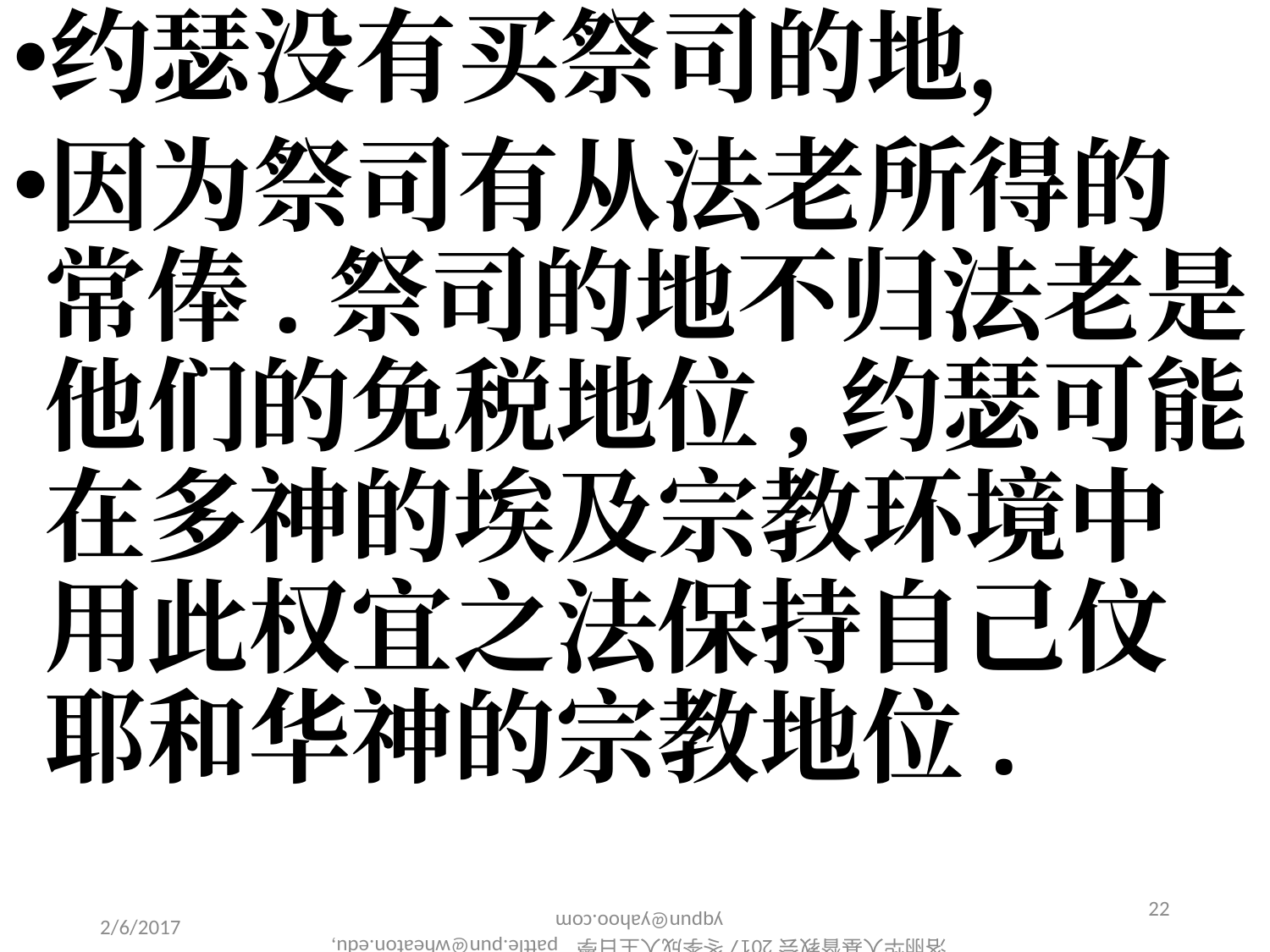

约瑟没有买祭司的地，
因为祭司有从法老所得的常俸.祭司的地不归法老是他们的免税地位,约瑟可能在多神的埃及宗教环境中用此权宜之法保持自己伩耶和华神的宗教地位.

22
2/6/2017
洛丽华⼈基督教会2017冬季成⼈主⽇學  pattle.pun@wheaton.edu, yqpun@yahoo.com